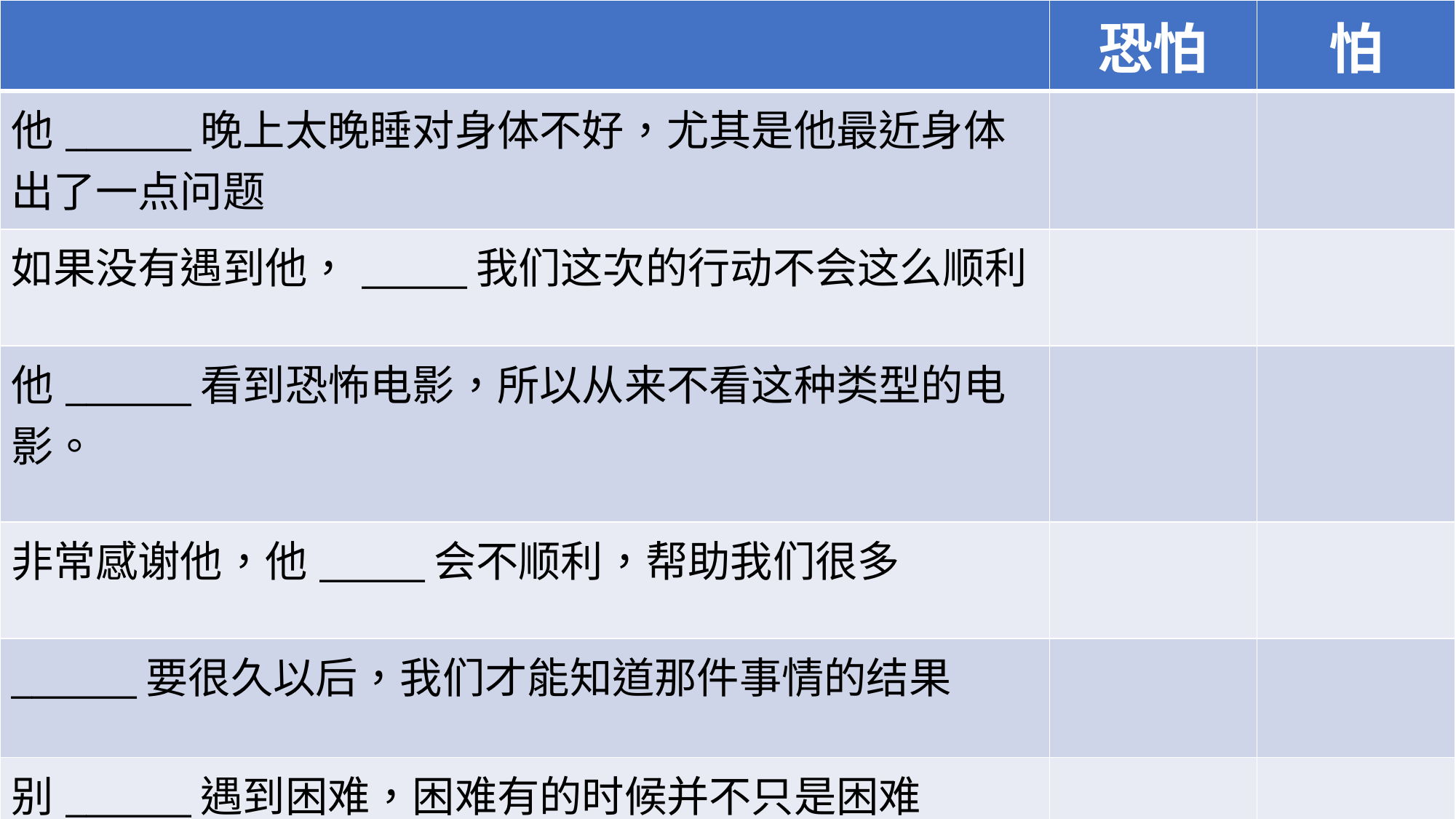

|  | 恐怕 | 怕 |
| --- | --- | --- |
| 他\_\_\_\_\_\_晚上太晚睡对身体不好，尤其是他最近身体出了一点问题 |  |  |
| 如果没有遇到他，\_\_\_\_\_我们这次的行动不会这么顺利 |  |  |
| 他\_\_\_\_\_\_看到恐怖电影，所以从来不看这种类型的电影。 |  |  |
| 非常感谢他，他\_\_\_\_\_会不顺利，帮助我们很多 |  |  |
| \_\_\_\_\_\_要很久以后，我们才能知道那件事情的结果 |  |  |
| 别\_\_\_\_\_\_遇到困难，困难有的时候并不只是困难 |  |  |